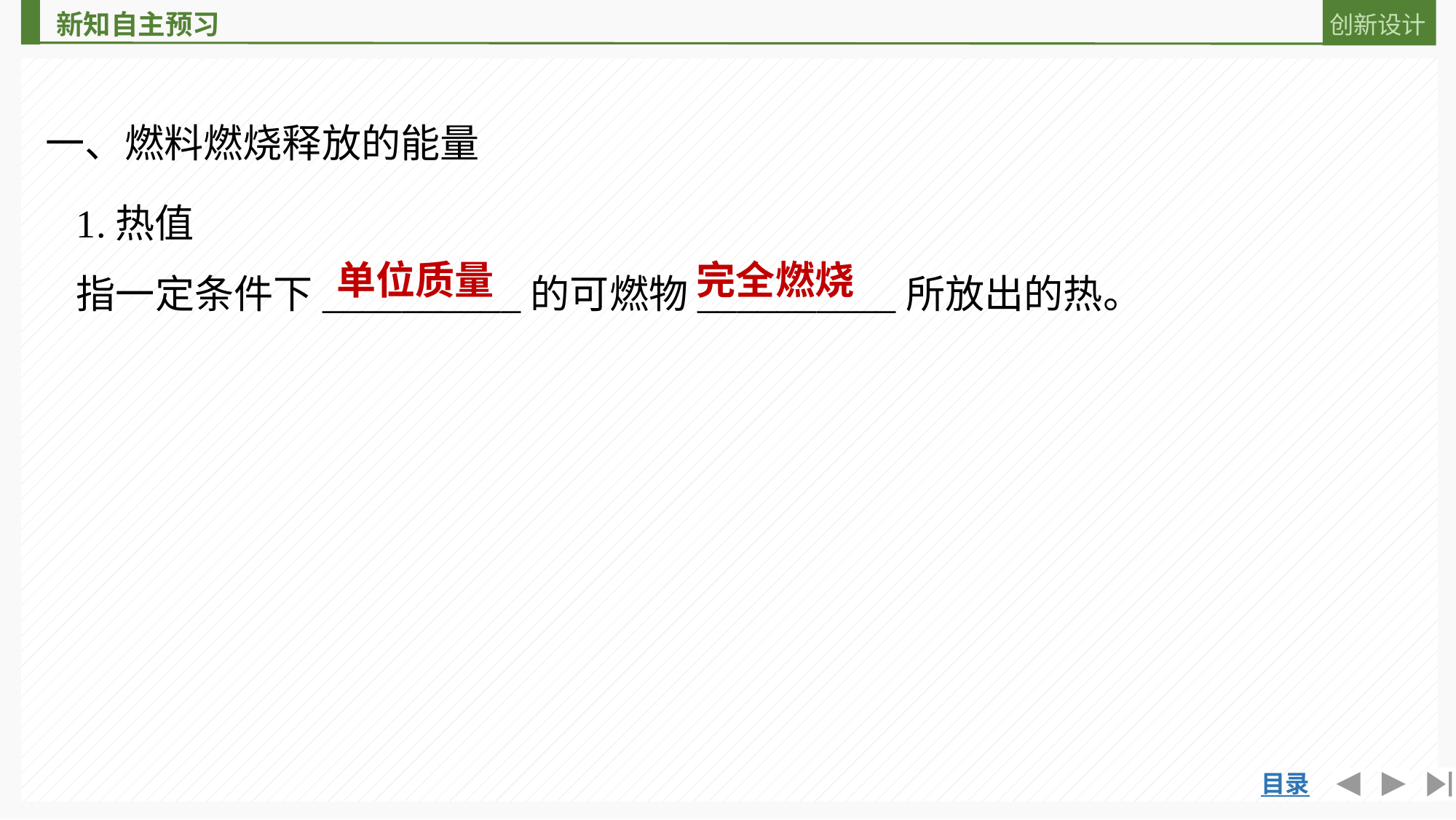

一、燃料燃烧释放的能量
1.热值
指一定条件下__________的可燃物__________所放出的热。
单位质量
完全燃烧